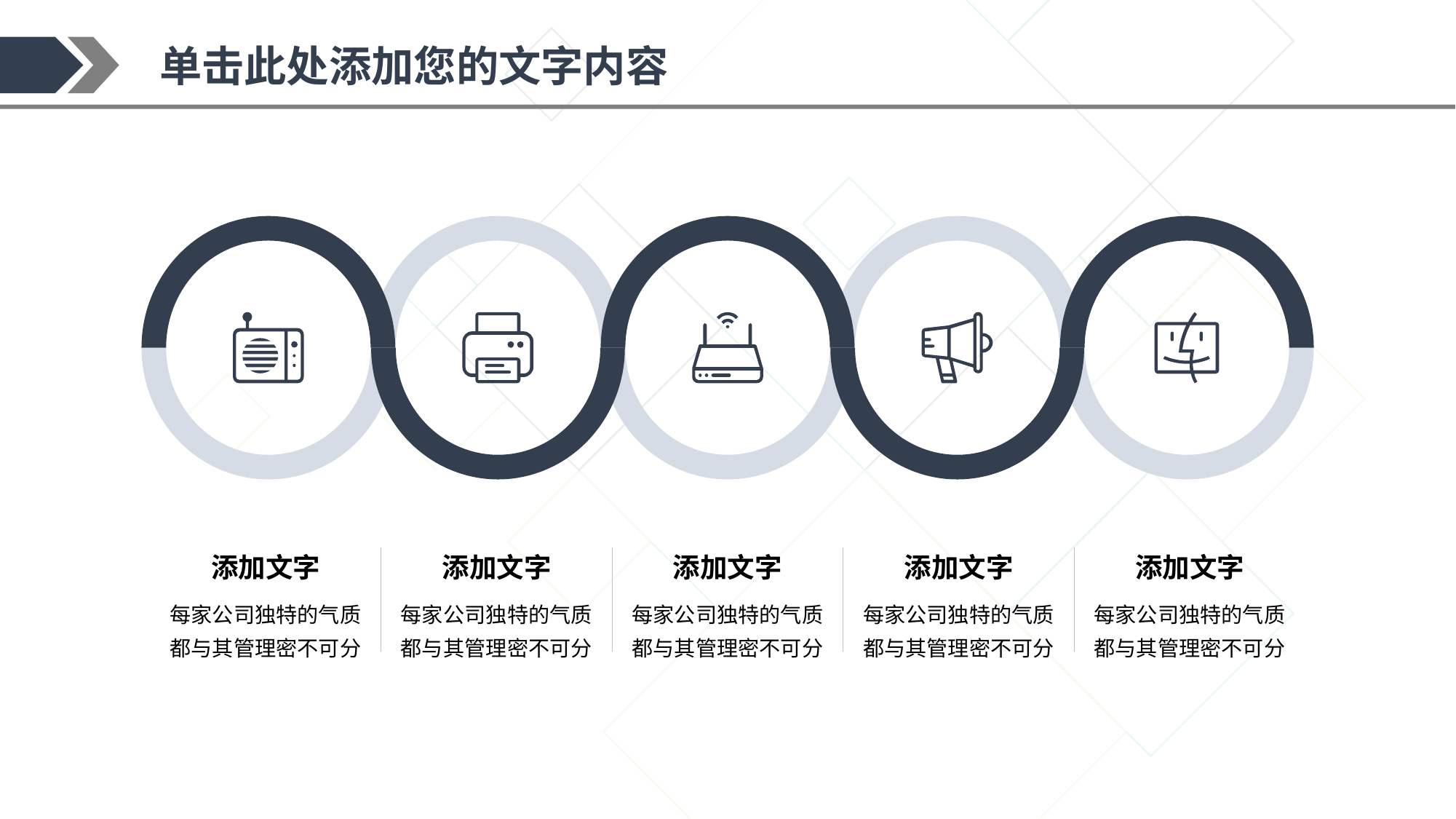

添加文字
添加文字
添加文字
添加文字
添加文字
每家公司独特的气质都与其管理密不可分
每家公司独特的气质都与其管理密不可分
每家公司独特的气质都与其管理密不可分
每家公司独特的气质都与其管理密不可分
每家公司独特的气质都与其管理密不可分